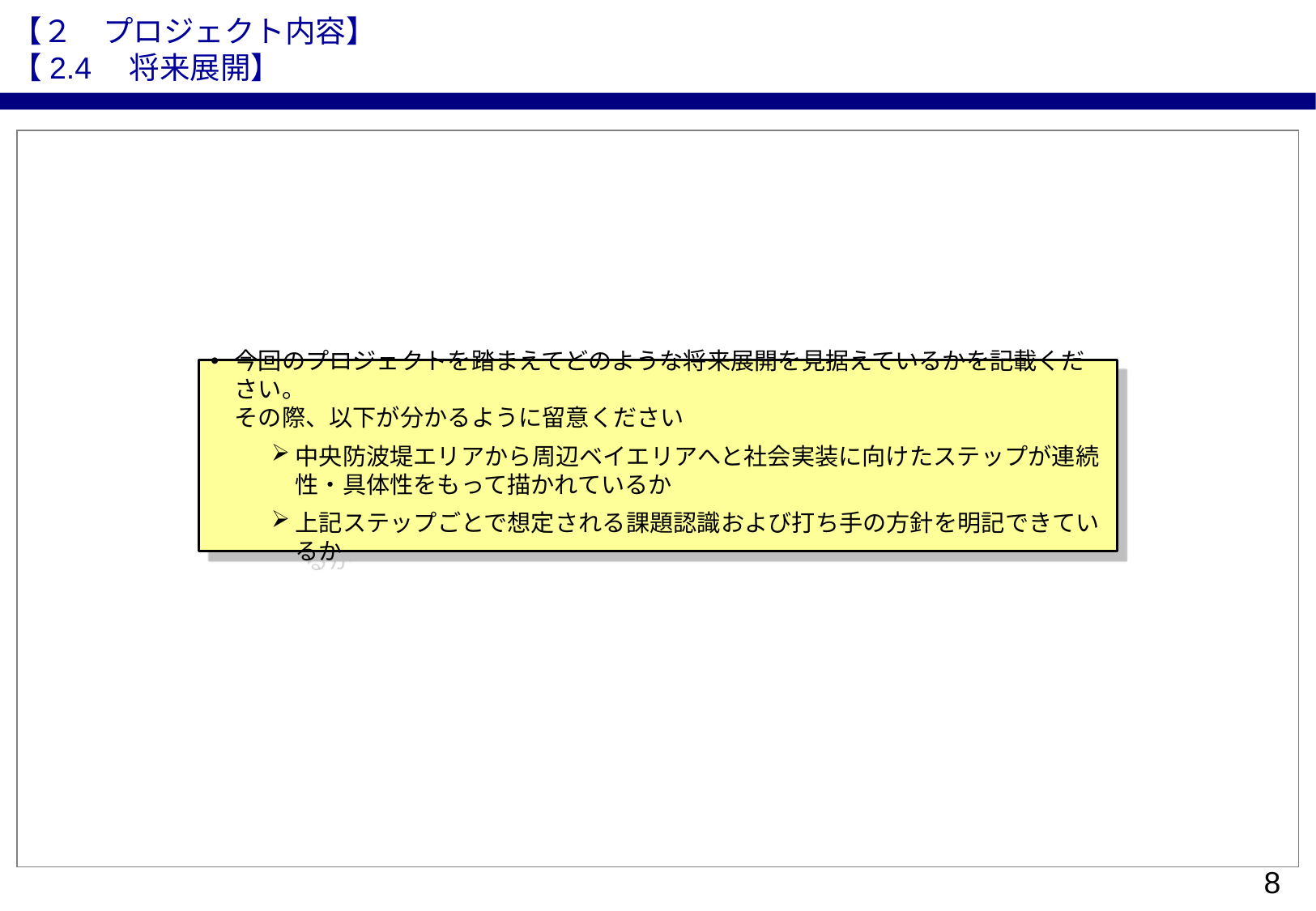

【２　プロジェクト内容】
【2.4　将来展開】

今回のプロジェクトを踏まえてどのような将来展開を見据えているかを記載ください。
その際、以下が分かるように留意ください
中央防波堤エリアから周辺ベイエリアへと社会実装に向けたステップが連続性・具体性をもって描かれているか
上記ステップごとで想定される課題認識および打ち手の方針を明記できているか